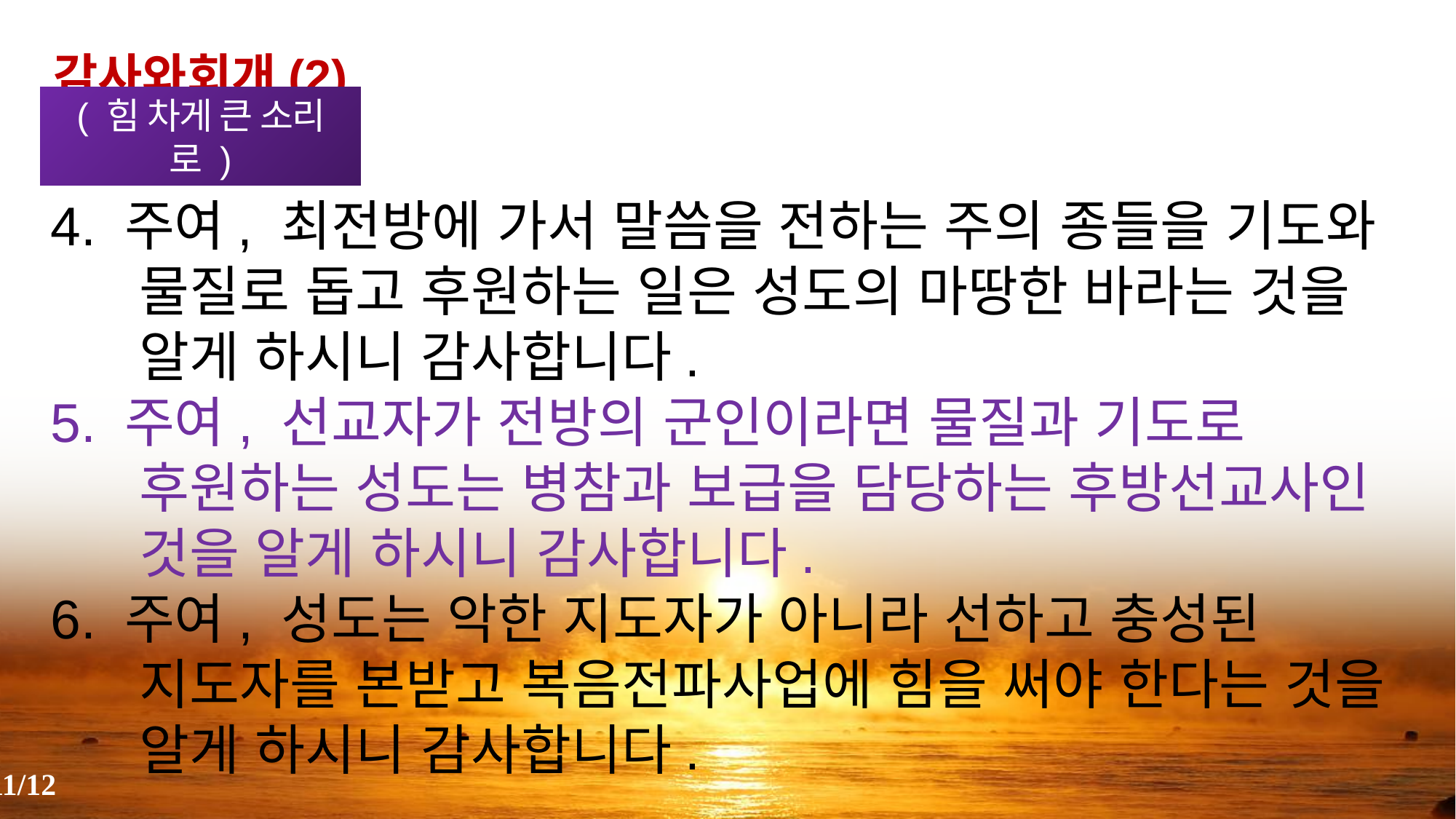

감사와회개(2)

( 힘 차게 큰 소리로 )
4. 주여, 최전방에 가서 말씀을 전하는 주의 종들을 기도와 물질로 돕고 후원하는 일은 성도의 마땅한 바라는 것을 알게 하시니 감사합니다.
5. 주여, 선교자가 전방의 군인이라면 물질과 기도로 후원하는 성도는 병참과 보급을 담당하는 후방선교사인 것을 알게 하시니 감사합니다.
6. 주여, 성도는 악한 지도자가 아니라 선하고 충성된 지도자를 본받고 복음전파사업에 힘을 써야 한다는 것을 알게 하시니 감사합니다.